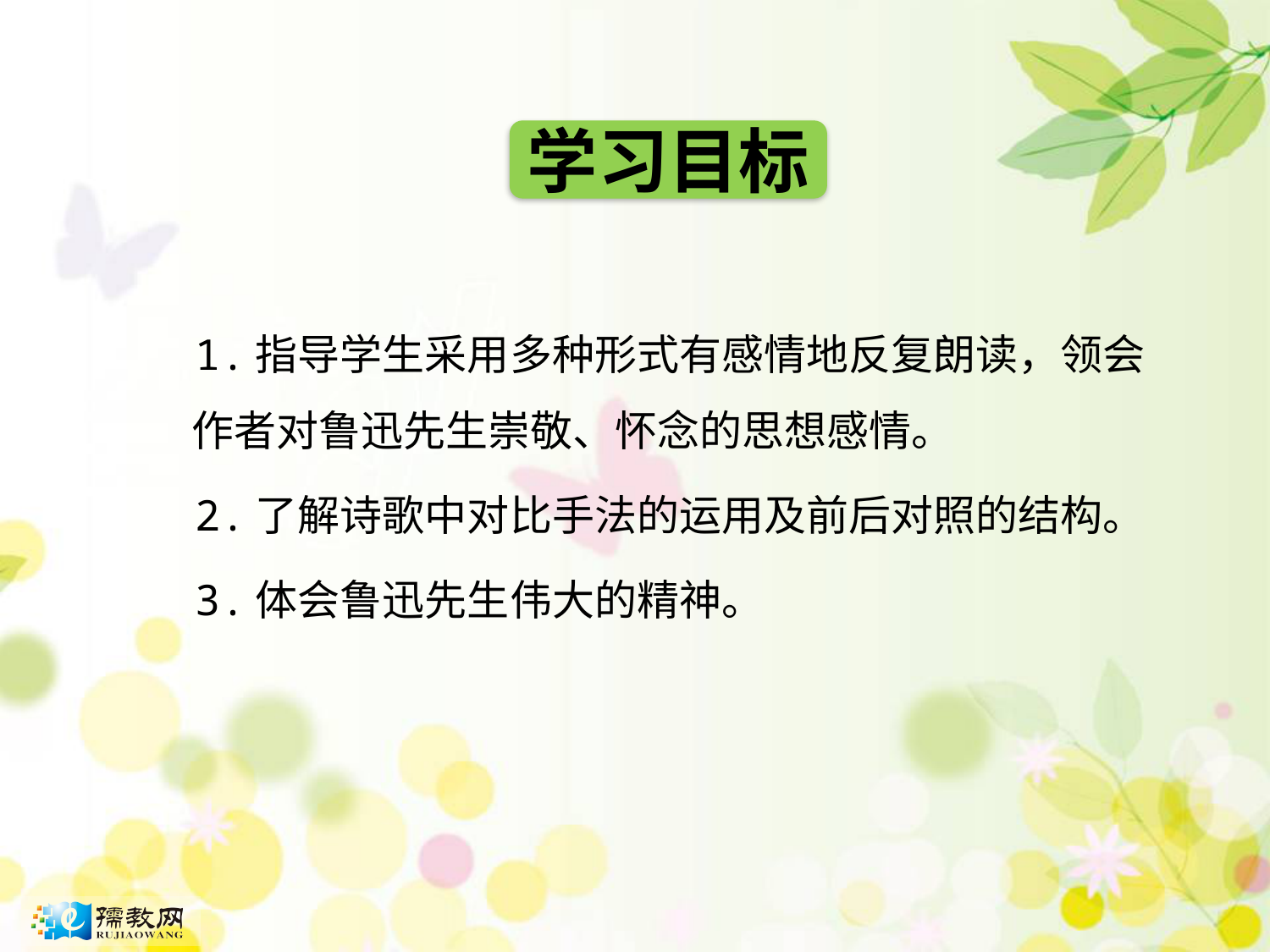

学习目标
  1.指导学生采用多种形式有感情地反复朗读，领会作者对鲁迅先生崇敬、怀念的思想感情。
  2.了解诗歌中对比手法的运用及前后对照的结构。
  3.体会鲁迅先生伟大的精神。